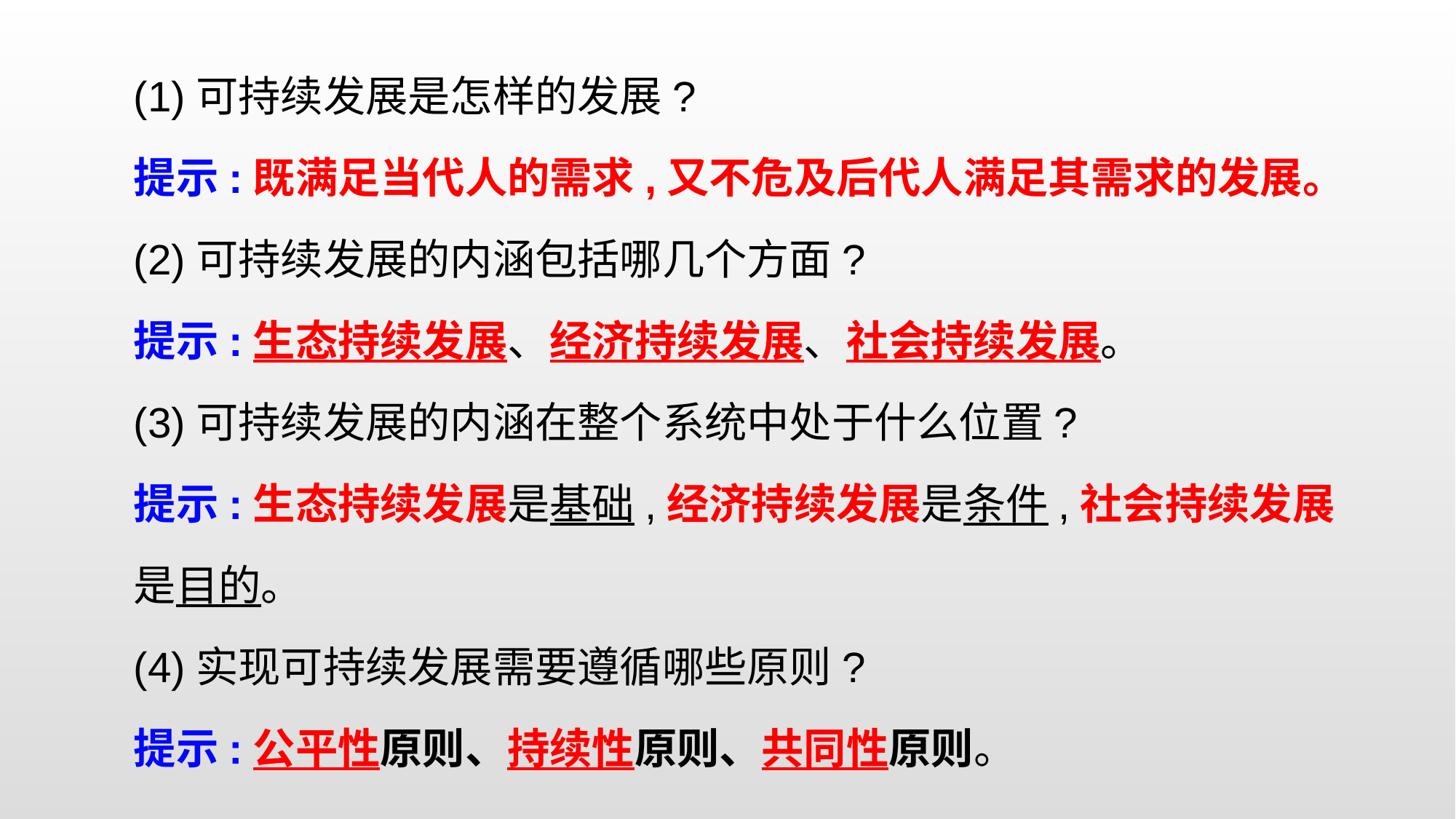

(1)可持续发展是怎样的发展?
提示:既满足当代人的需求,又不危及后代人满足其需求的发展。
(2)可持续发展的内涵包括哪几个方面?
提示:生态持续发展、经济持续发展、社会持续发展。
(3)可持续发展的内涵在整个系统中处于什么位置?
提示:生态持续发展是基础,经济持续发展是条件,社会持续发展是目的。
(4)实现可持续发展需要遵循哪些原则?
提示:公平性原则、持续性原则、共同性原则。